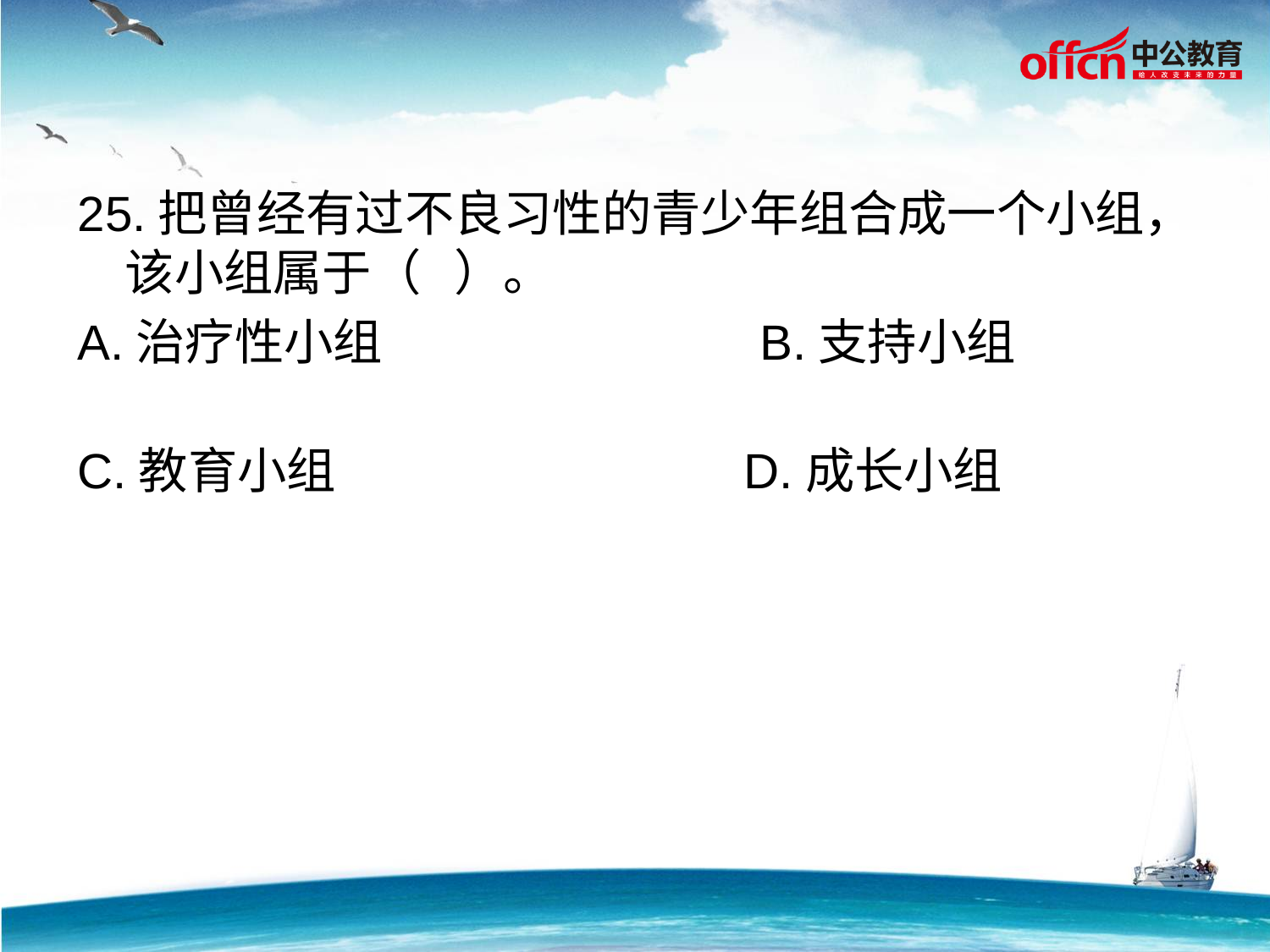

25.把曾经有过不良习性的青少年组合成一个小组，该小组属于（   ）。
A.治疗性小组			B.支持小组
C.教育小组			         D.成长小组